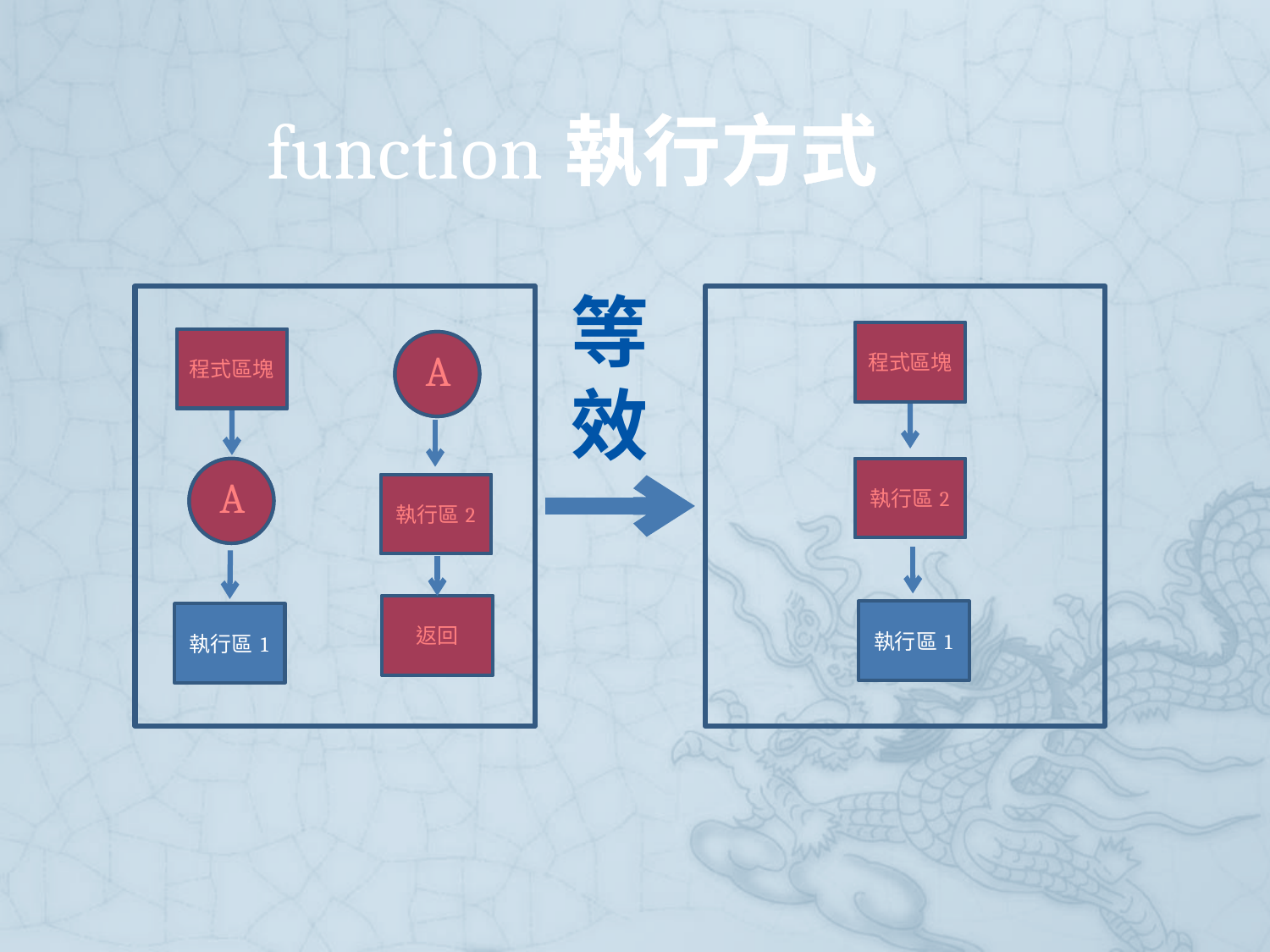

執行方式
function
等
效

程式區塊

程式區塊

A

執行區2

A

執行區2

返回

執行區1
執行區1